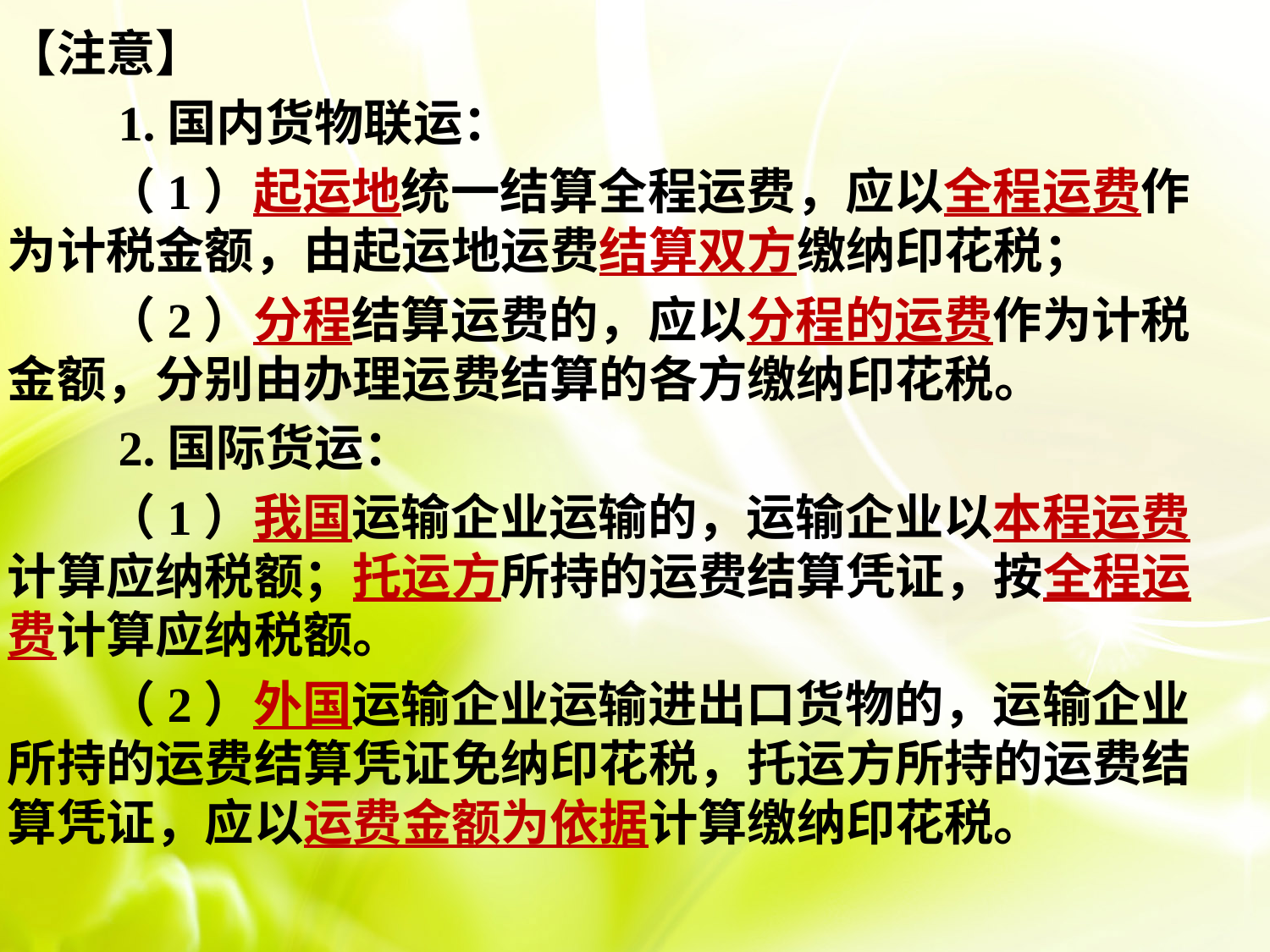

【注意】
　　1.国内货物联运：
　　（1）起运地统一结算全程运费，应以全程运费作为计税金额，由起运地运费结算双方缴纳印花税；
　　（2）分程结算运费的，应以分程的运费作为计税金额，分别由办理运费结算的各方缴纳印花税。
　　2.国际货运：
　　（1）我国运输企业运输的，运输企业以本程运费计算应纳税额；托运方所持的运费结算凭证，按全程运费计算应纳税额。
　　（2）外国运输企业运输进出口货物的，运输企业所持的运费结算凭证免纳印花税，托运方所持的运费结算凭证，应以运费金额为依据计算缴纳印花税。